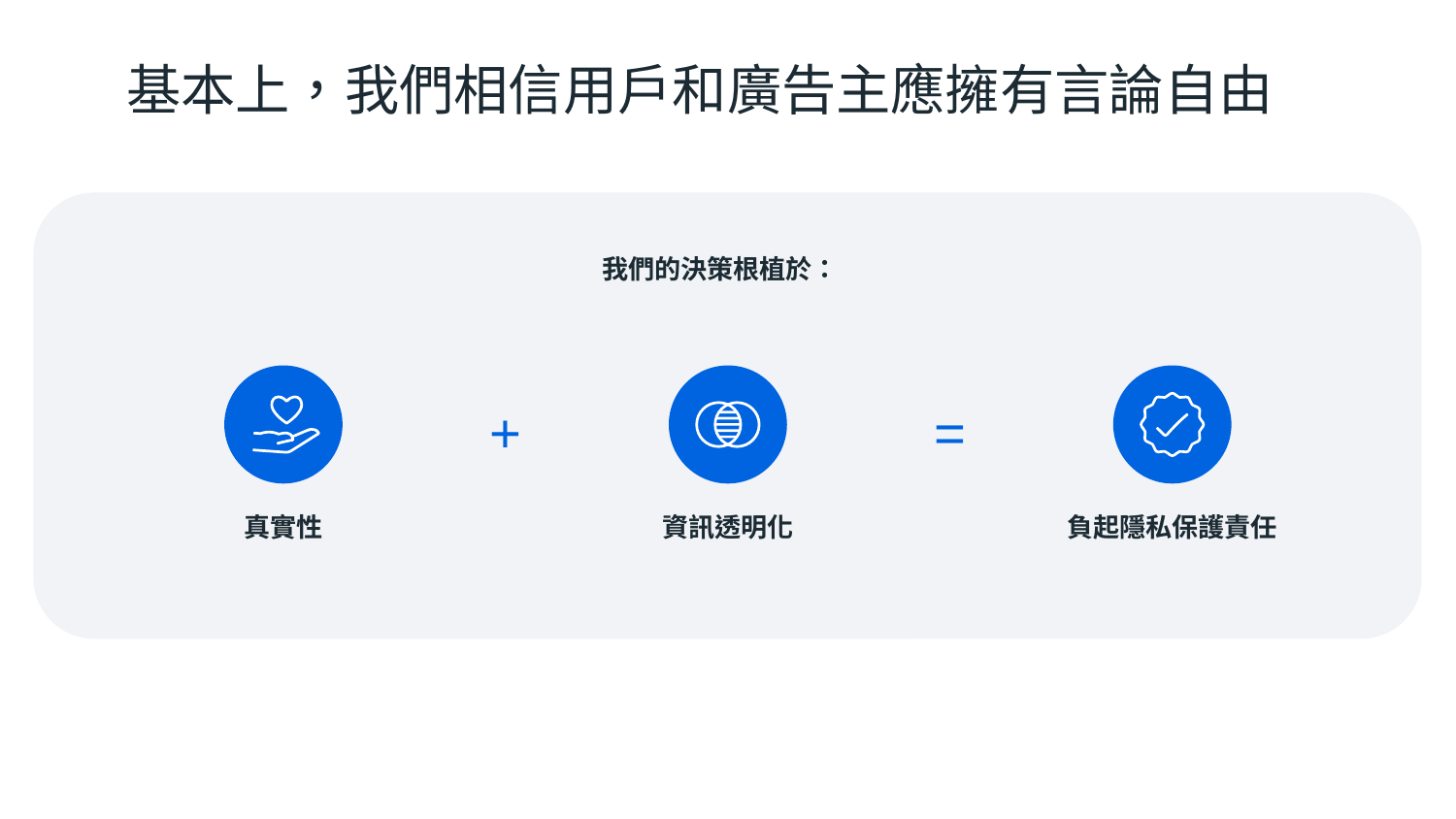

基本上，我們相信用戶和廣告主應擁有言論自由

我們的決策根植於：

+
=
真實性
資訊透明化
負起隱私保護責任